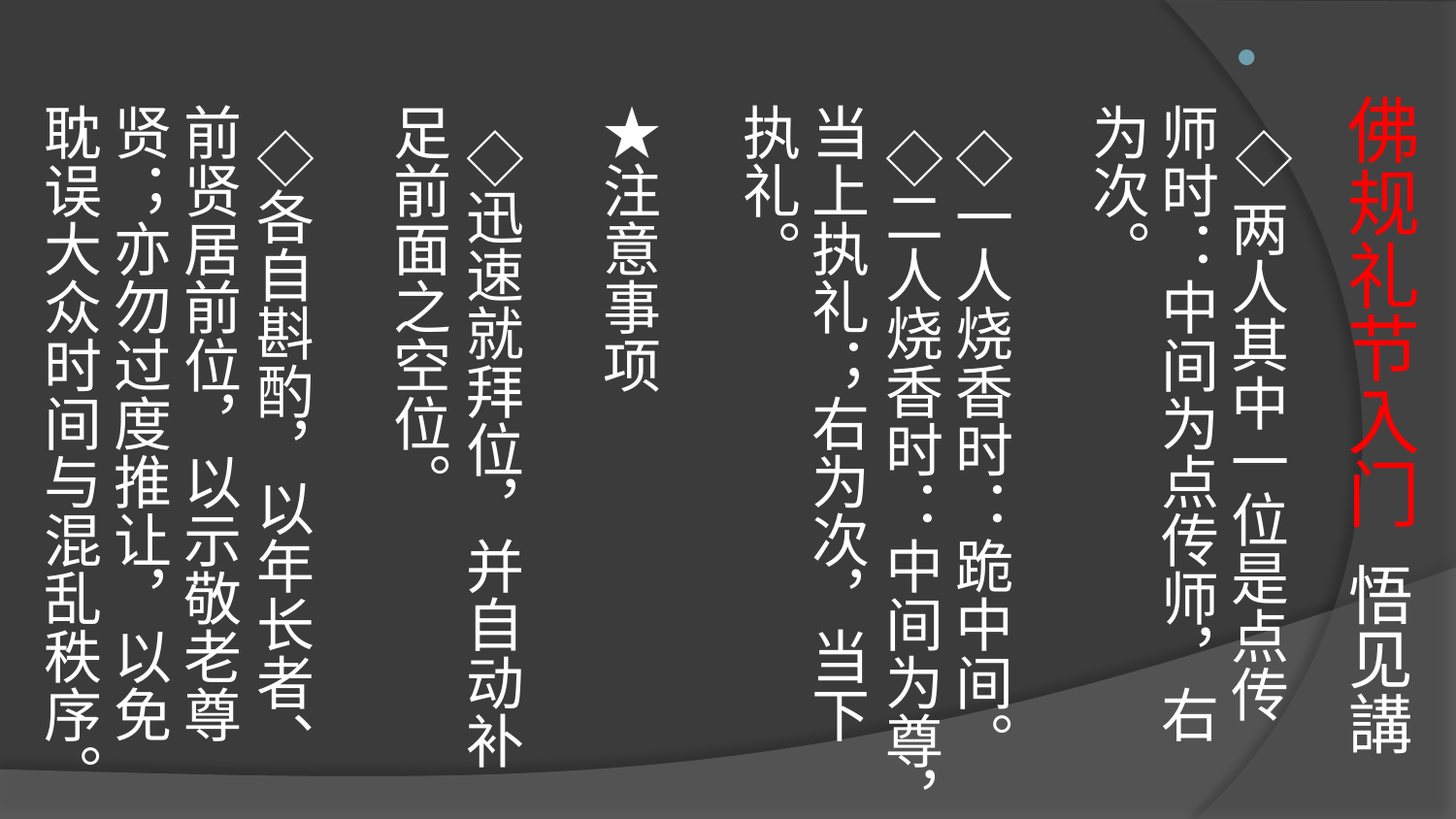

# 佛规礼节入门  悟见講
  ◇两人其中一位是点传师时：中间为点传师，右为次。
  ◇一人烧香时：跪中间。
  ◇二人烧香时：中间为尊，当上执礼；右为次，当下执礼。
★注意事项
  ◇迅速就拜位，并自动补足前面之空位。
  ◇各自斟酌，以年长者、前贤居前位，以示敬老尊贤；亦勿过度推让，以免耽误大众时间与混乱秩序。